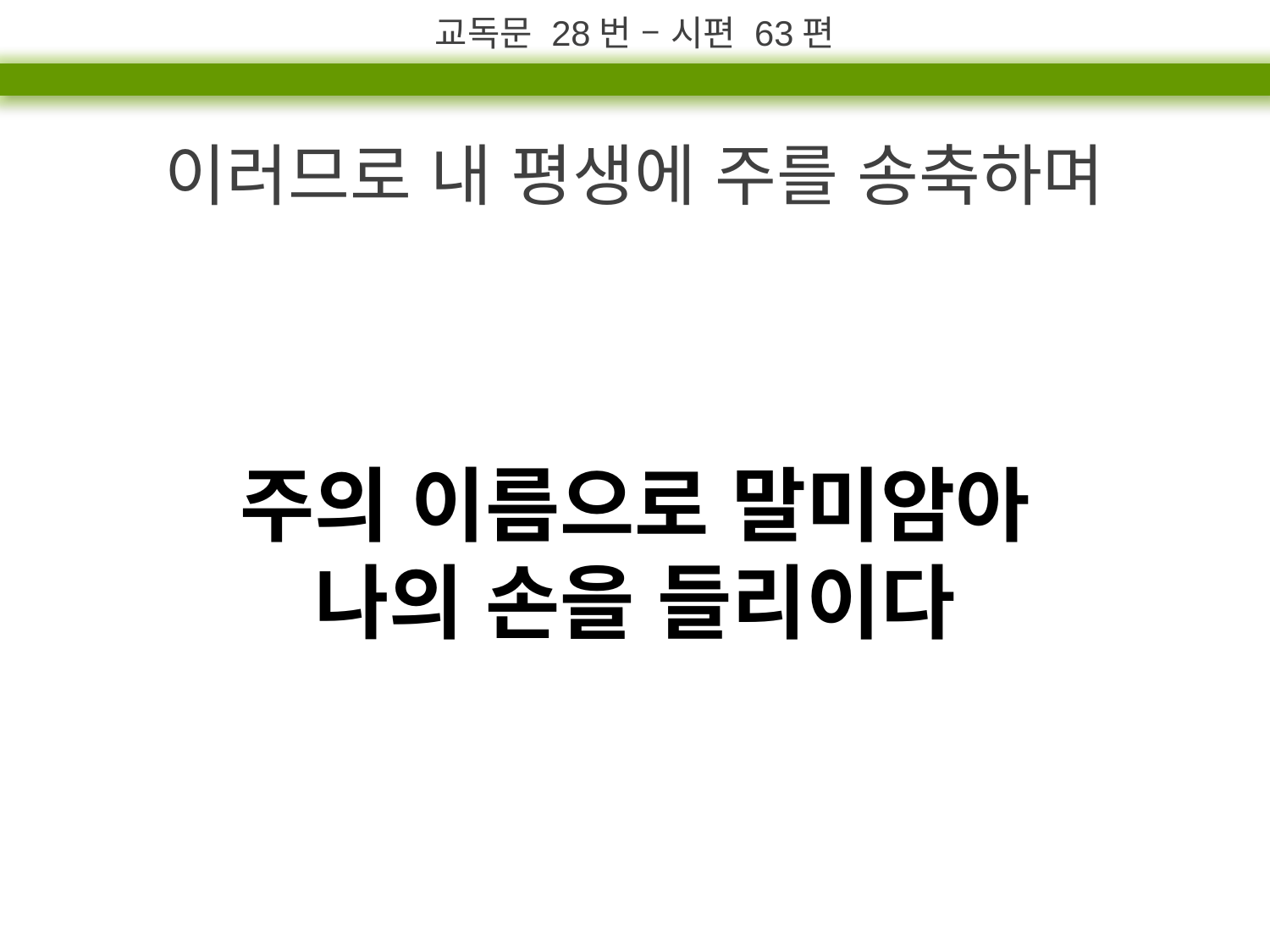

교독문 28번 – 시편 63편

이러므로 내 평생에 주를 송축하며
주의 이름으로 말미암아
나의 손을 들리이다